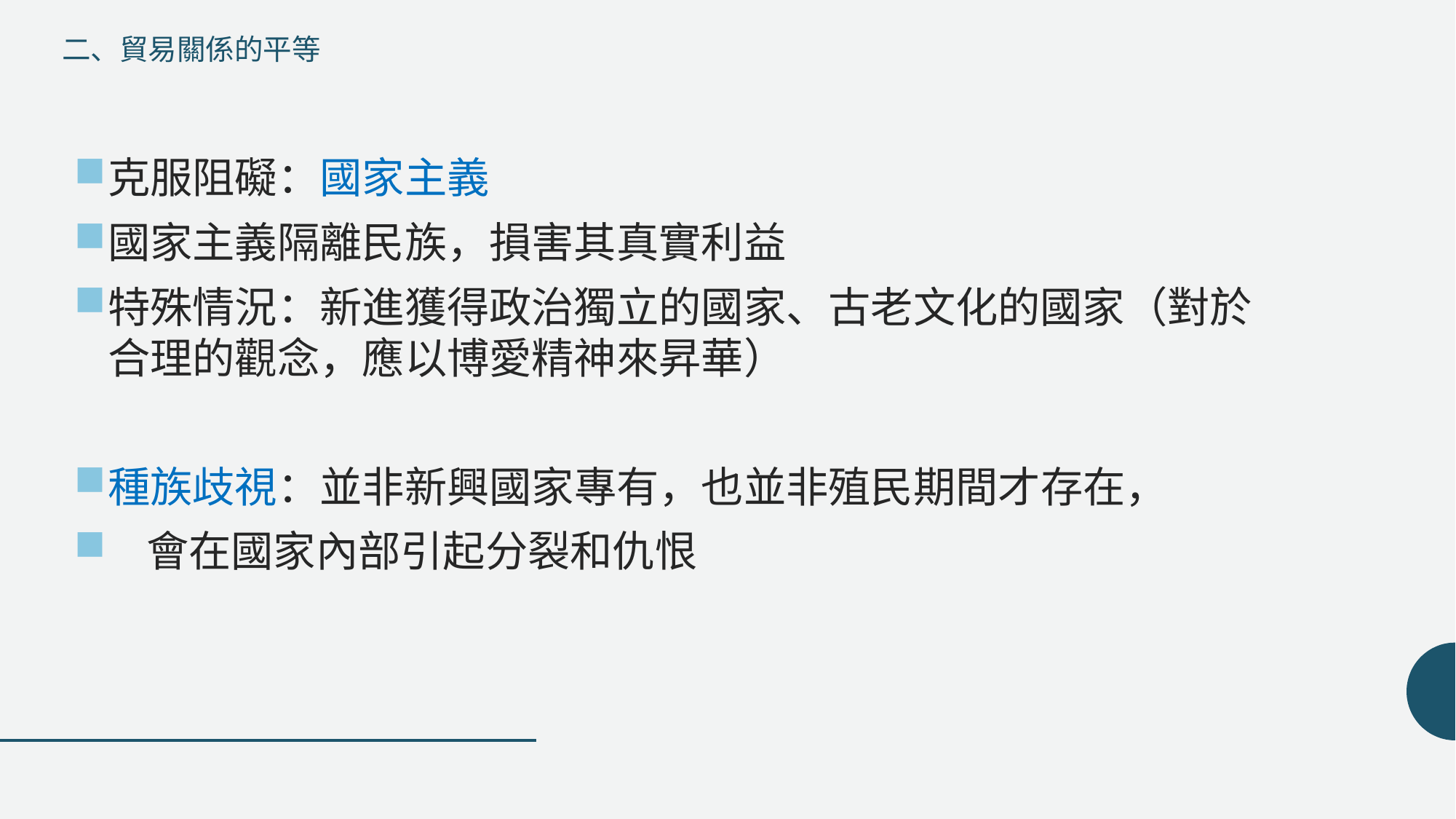

# 二、貿易關係的平等
克服阻礙：國家主義
國家主義隔離民族，損害其真實利益
特殊情況：新進獲得政治獨立的國家、古老文化的國家（對於合理的觀念，應以博愛精神來昇華）

種族歧視：並非新興國家專有，也並非殖民期間才存在，
   會在國家內部引起分裂和仇恨